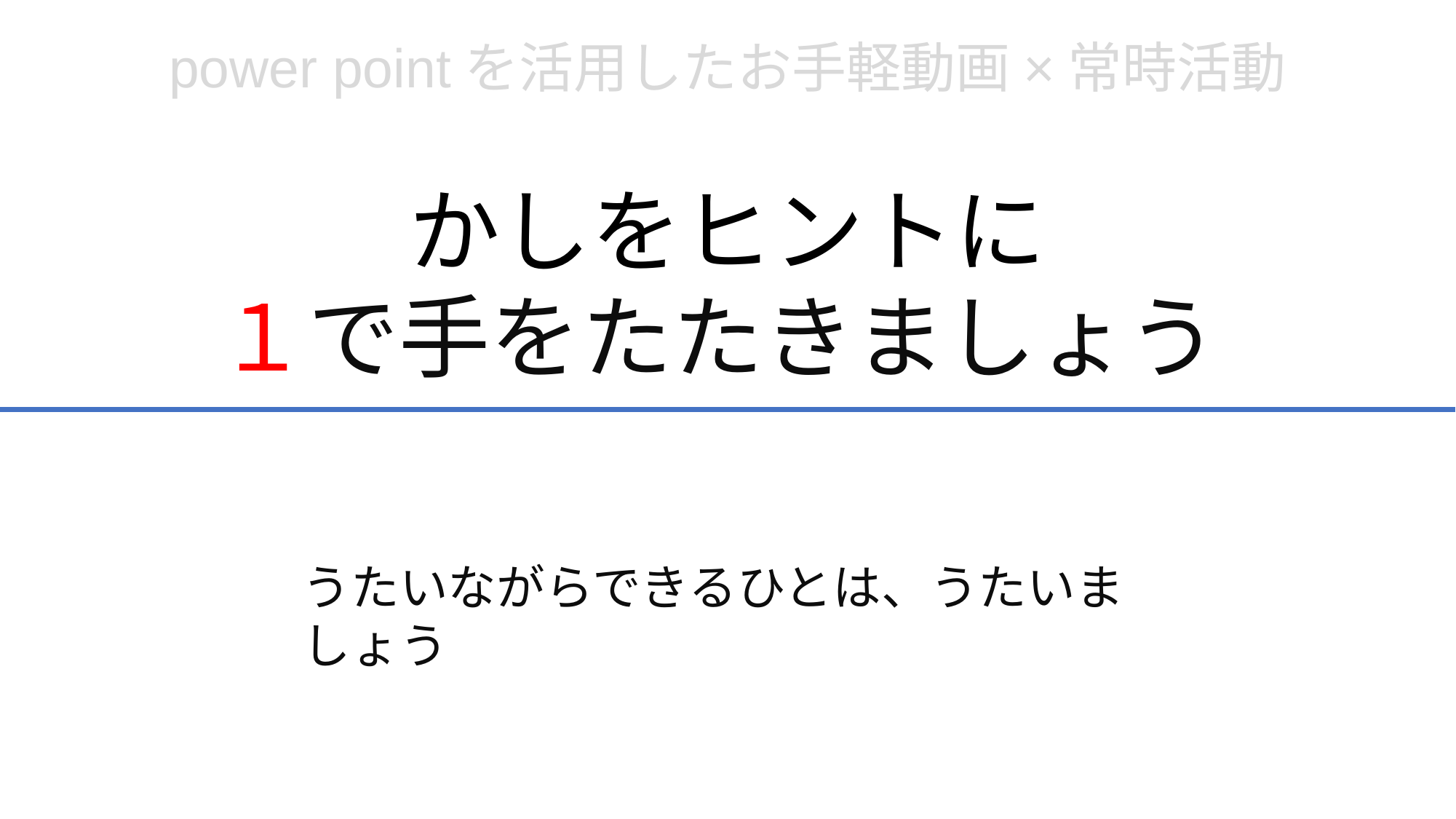

# power pointを活用したお手軽動画×常時活動
かしをヒントに
１で手をたたきましょう
うたいながらできるひとは、うたいましょう